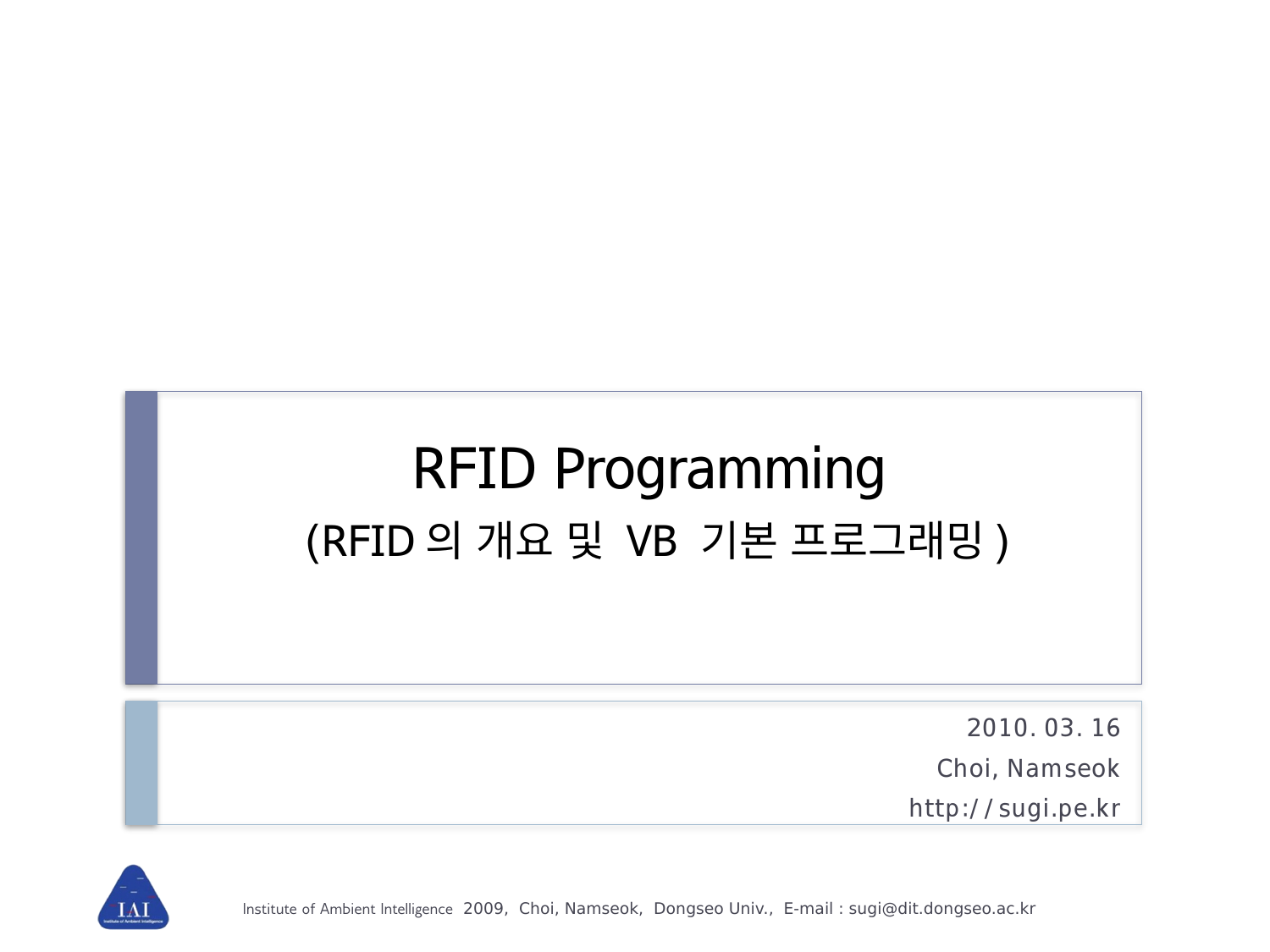

# RFID Programming (RFID의 개요 및 VB 기본 프로그래밍)
2010. 03. 16
Choi, Namseok
http://sugi.pe.kr